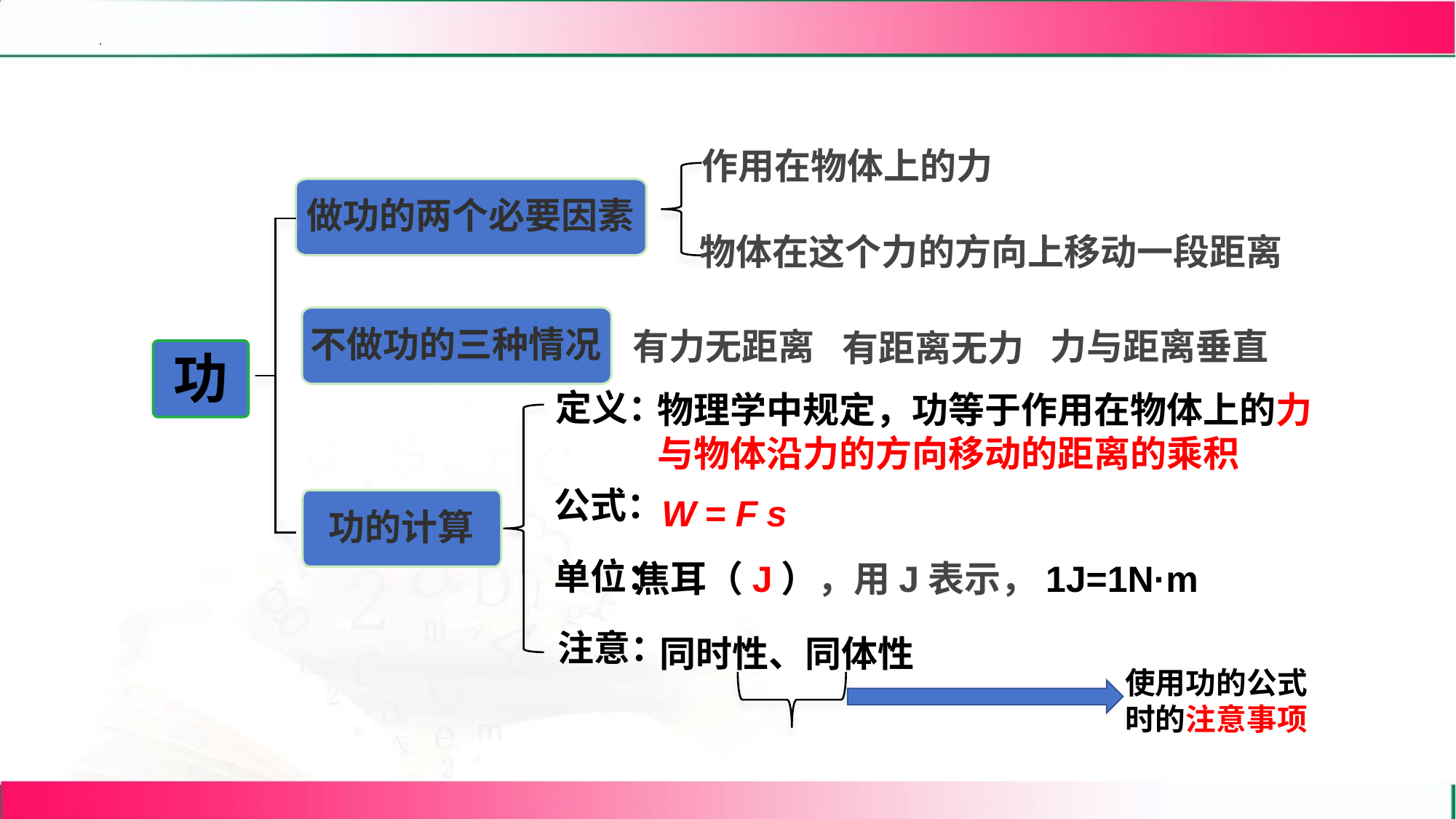

作用在物体上的力

做功的两个必要因素

物体在这个力的方向上移动一段距离
不做功的三种情况
力与距离垂直
有力无距离
有距离无力
功
定义：
物理学中规定，功等于作用在物体上的力与物体沿力的方向移动的距离的乘积

公式：
W=Fs
功的计算
单位：
焦耳（J），用J表示，1J=1N·m

注意：
同时性、同体性

使用功的公式时的注意事项